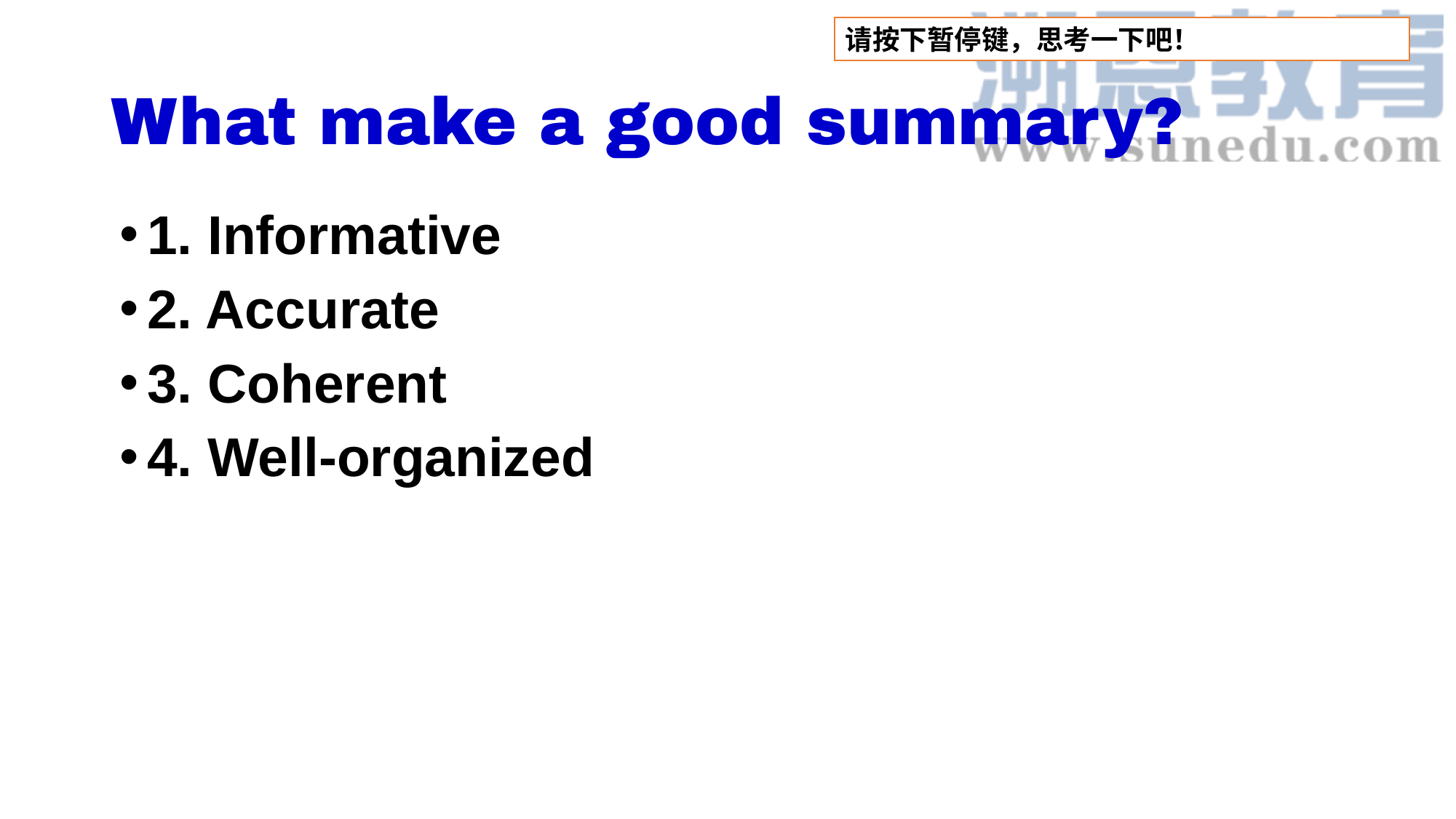

请按下暂停键，思考一下吧！
# What make a good summary?
1. Informative
2. Accurate
3. Coherent
4. Well-organized